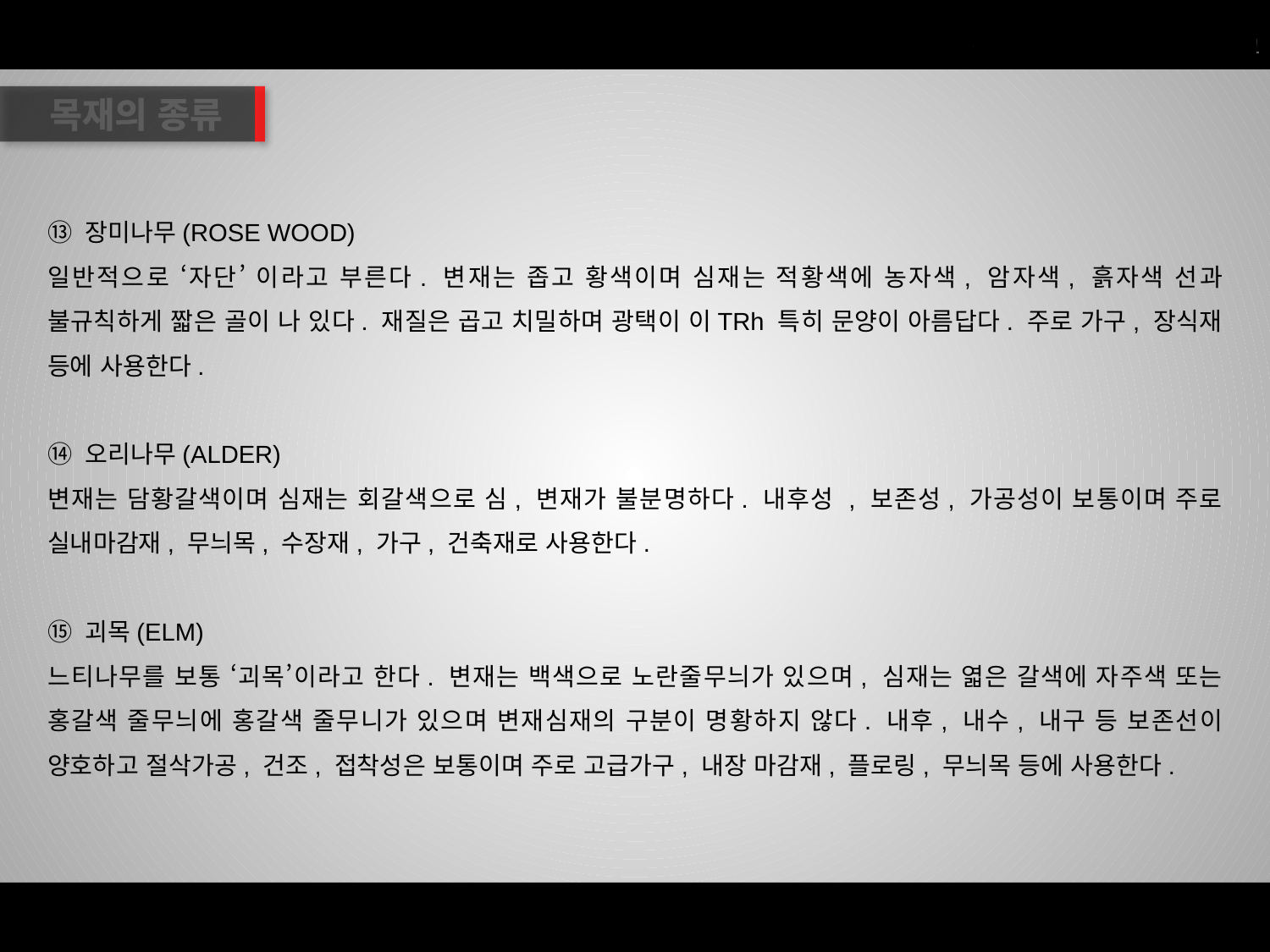

목재의 종류

⑬ 장미나무(ROSE WOOD)
일반적으로 ‘자단’ 이라고 부른다. 변재는 좁고 황색이며 심재는 적황색에 농자색, 암자색, 흙자색 선과 불규칙하게 짧은 골이 나 있다. 재질은 곱고 치밀하며 광택이 이TRh 특히 문양이 아름답다. 주로 가구, 장식재 등에 사용한다.

⑭ 오리나무(ALDER)
변재는 담황갈색이며 심재는 회갈색으로 심, 변재가 불분명하다. 내후성 , 보존성, 가공성이 보통이며 주로 실내마감재, 무늬목, 수장재, 가구, 건축재로 사용한다.

⑮ 괴목(ELM)
느티나무를 보통 ‘괴목’이라고 한다. 변재는 백색으로 노란줄무늬가 있으며, 심재는 엷은 갈색에 자주색 또는 홍갈색 줄무늬에 홍갈색 줄무니가 있으며 변재심재의 구분이 명황하지 않다. 내후, 내수, 내구 등 보존선이 양호하고 절삭가공, 건조, 접착성은 보통이며 주로 고급가구, 내장 마감재, 플로링, 무늬목 등에 사용한다.